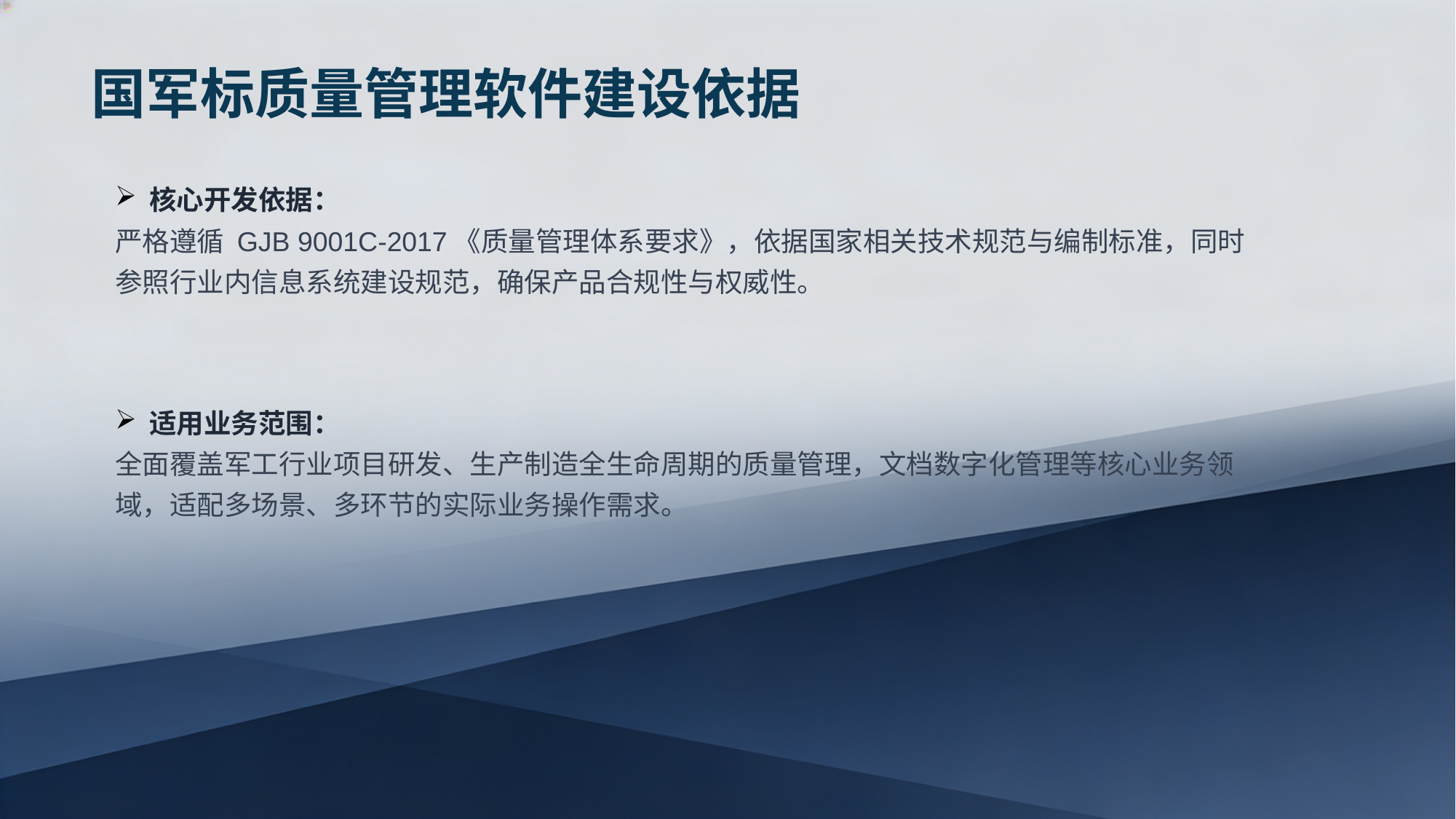

国军标质量管理软件建设依据
核心开发依据：
严格遵循 GJB 9001C-2017《质量管理体系要求》，依据国家相关技术规范与编制标准，同时参照行业内信息系统建设规范，确保产品合规性与权威性。
适用业务范围：
全面覆盖军工行业项目研发、生产制造全生命周期的质量管理，文档数字化管理等核心业务领域，适配多场景、多环节的实际业务操作需求。